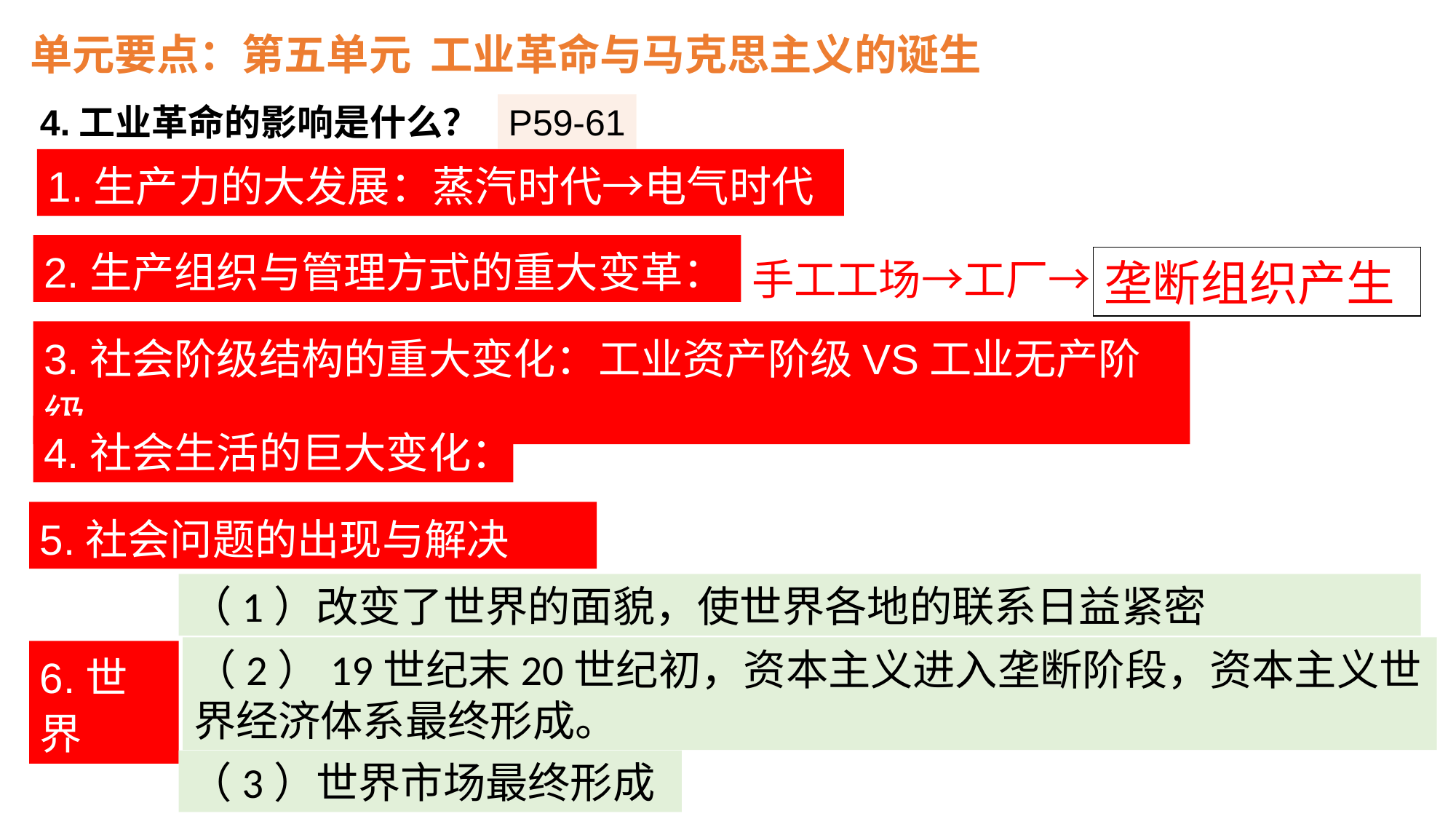

单元要点：第五单元  工业革命与马克思主义的诞生
4.工业革命的影响是什么？
P59-61
1.生产力的大发展：蒸汽时代→电气时代
2.生产组织与管理方式的重大变革：
手工工场→工厂→
垄断组织产生
3.社会阶级结构的重大变化：工业资产阶级VS工业无产阶级
4.社会生活的巨大变化：
5.社会问题的出现与解决
（1）改变了世界的面貌，使世界各地的联系日益紧密
（2）19世纪末20世纪初，资本主义进入垄断阶段，资本主义世界经济体系最终形成。
6.世界
（3）世界市场最终形成